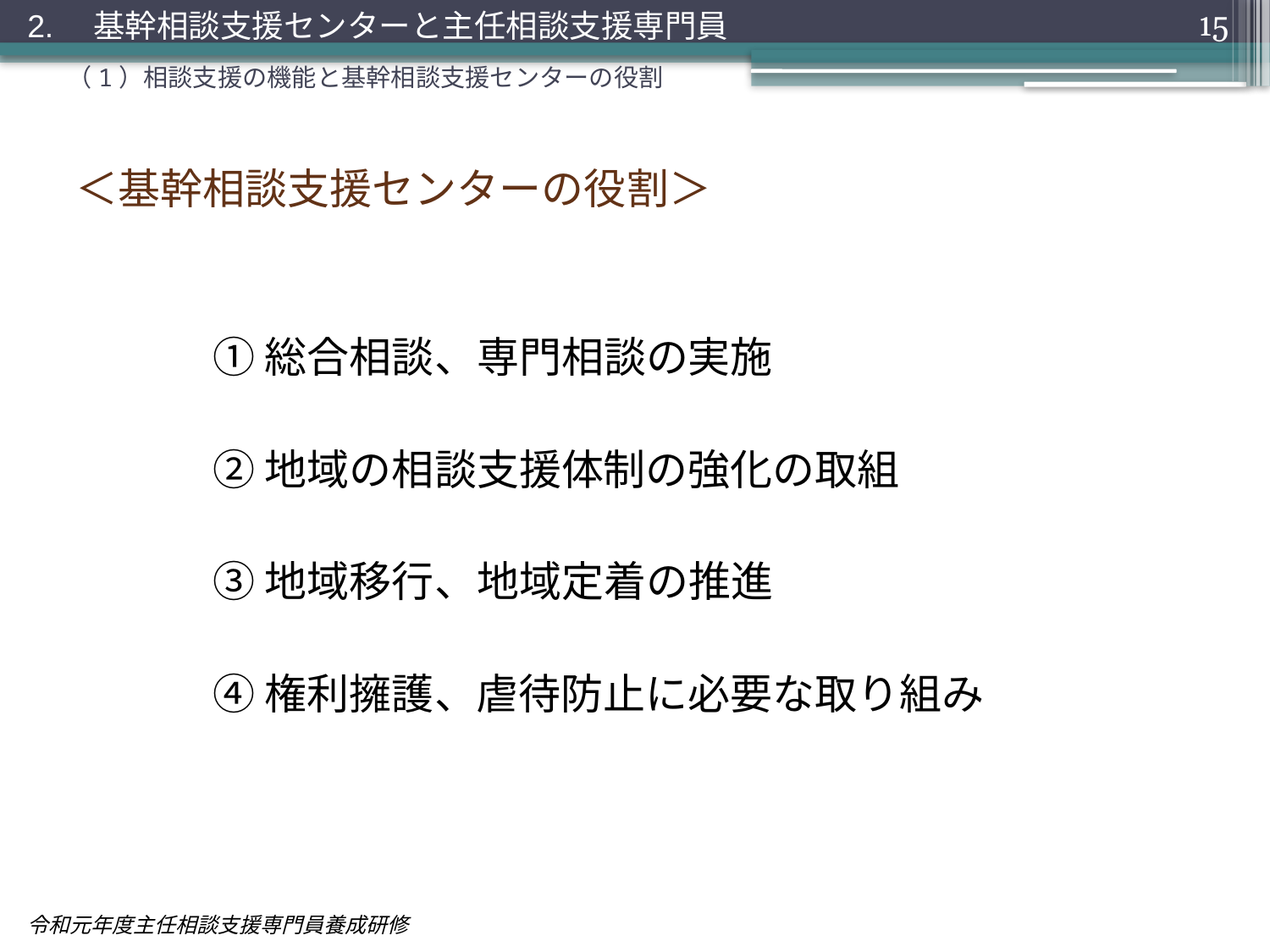

15
2.　基幹相談支援センターと主任相談支援専門員
（1）相談支援の機能と基幹相談支援センターの役割
＜基幹相談支援センターの役割＞

①総合相談、専門相談の実施

②地域の相談支援体制の強化の取組

③地域移行、地域定着の推進

④権利擁護、虐待防止に必要な取り組み

令和元年度主任相談支援専門員養成研修